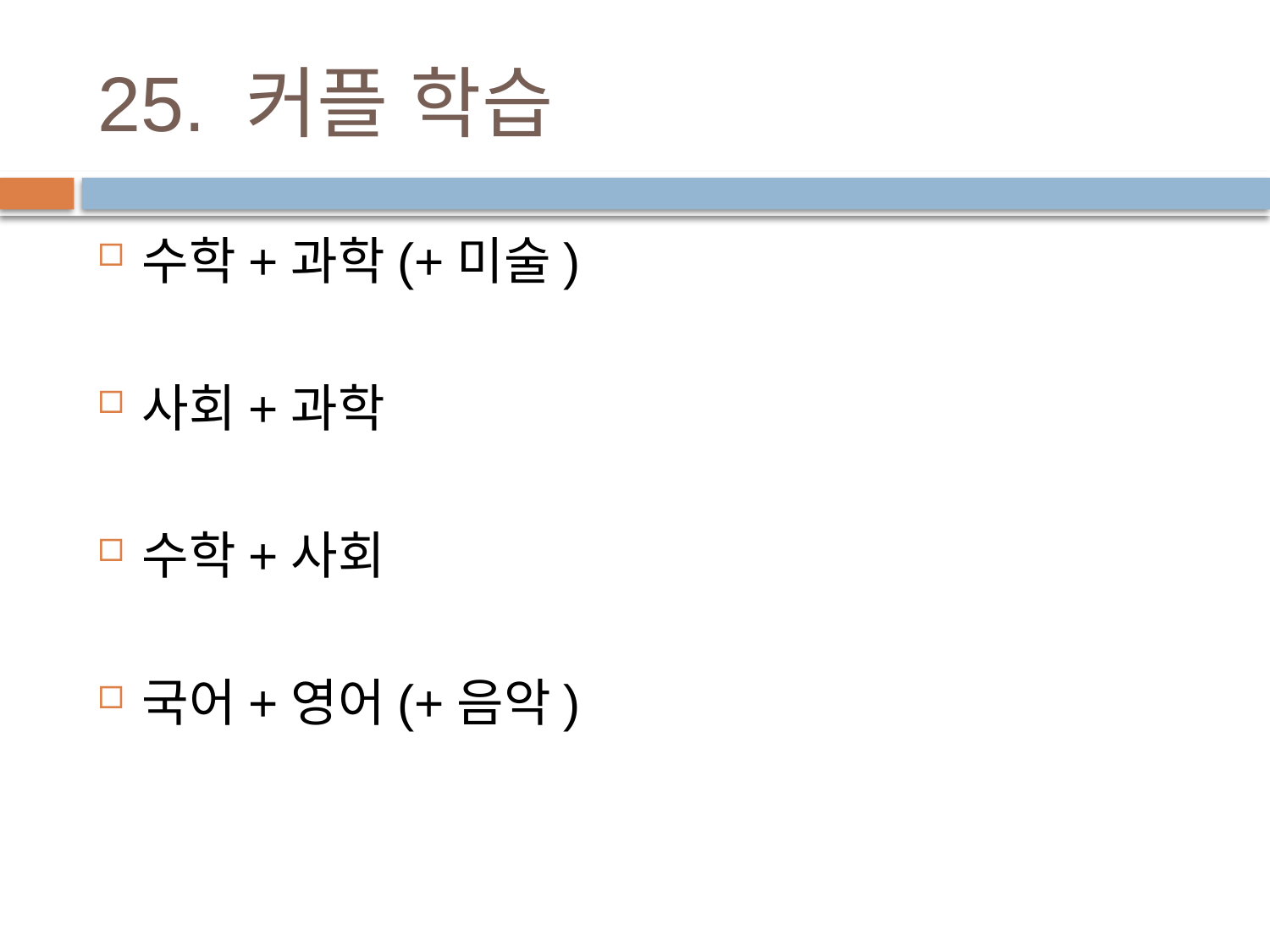

# 25. 커플 학습
수학+과학(+미술)

사회+과학

수학+사회

국어+영어(+음악)